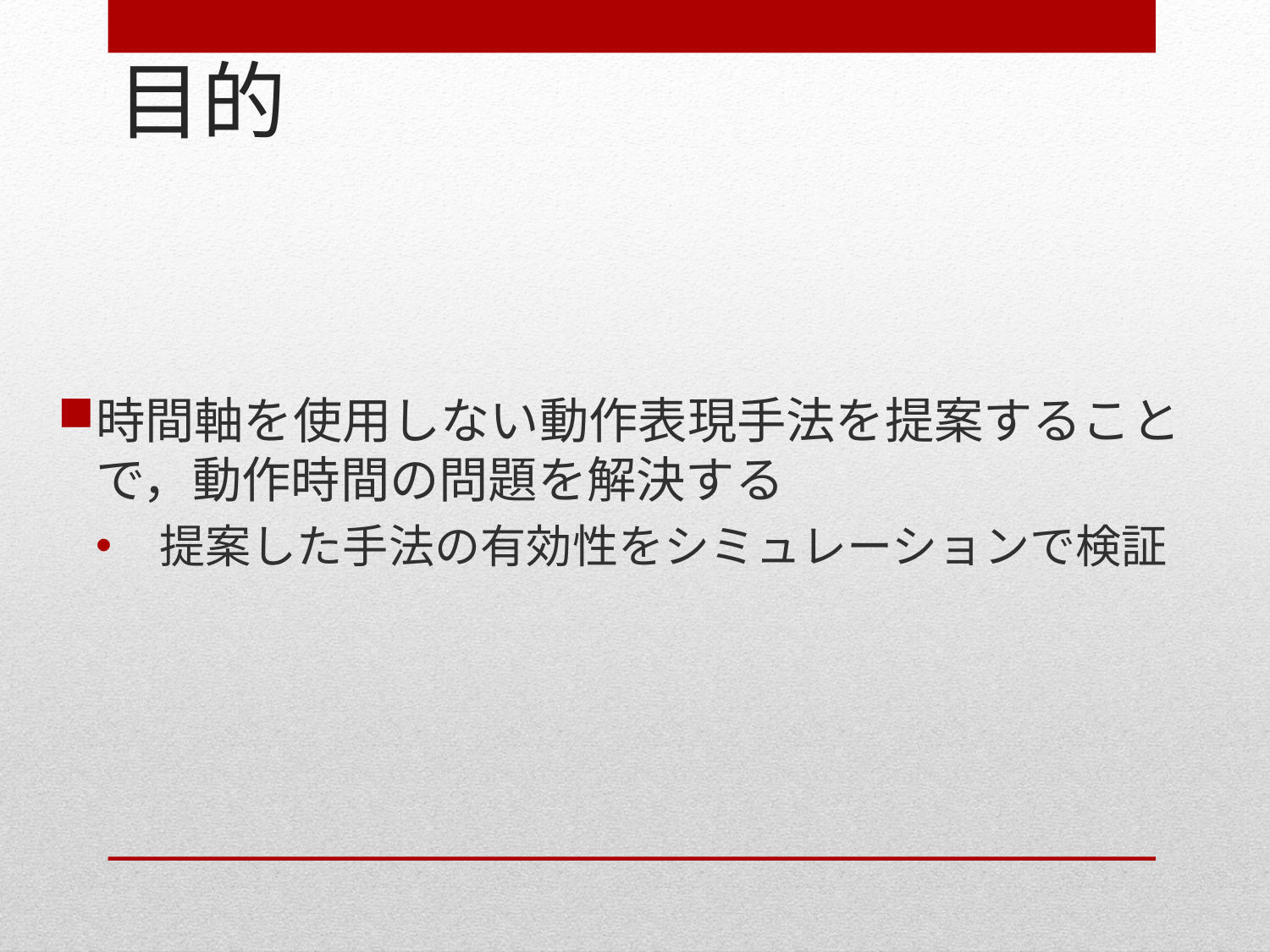

# 目的
時間軸を使用しない動作表現手法を提案することで，動作時間の問題を解決する
提案した手法の有効性をシミュレーションで検証